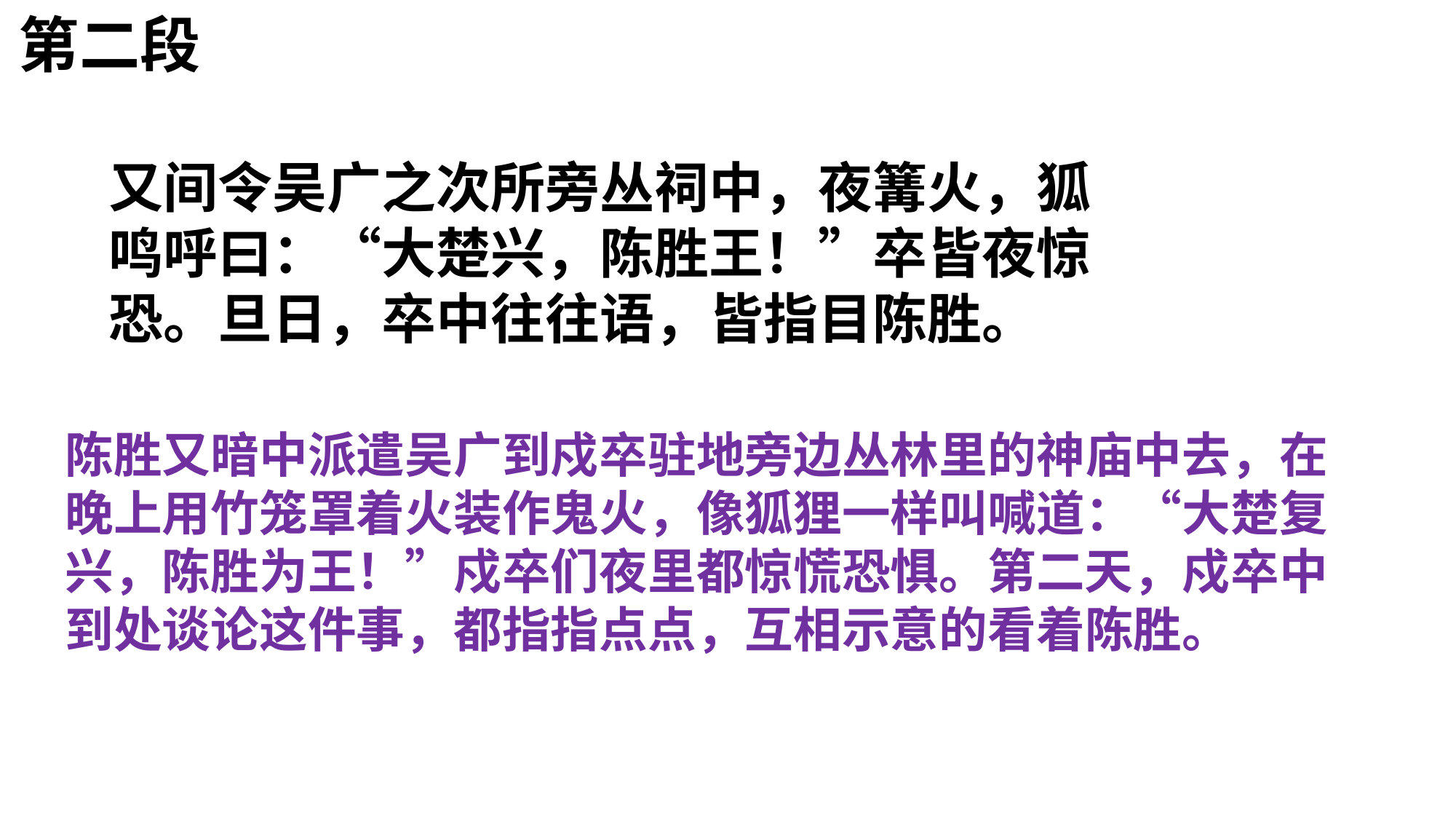

第二段
又间令吴广之次所旁丛祠中，夜篝火，狐鸣呼曰：“大楚兴，陈胜王！”卒皆夜惊恐。旦日，卒中往往语，皆指目陈胜。
陈胜又暗中派遣吴广到戍卒驻地旁边丛林里的神庙中去，在晚上用竹笼罩着火装作鬼火，像狐狸一样叫喊道：“大楚复兴，陈胜为王！”戍卒们夜里都惊慌恐惧。第二天，戍卒中到处谈论这件事，都指指点点，互相示意的看着陈胜。